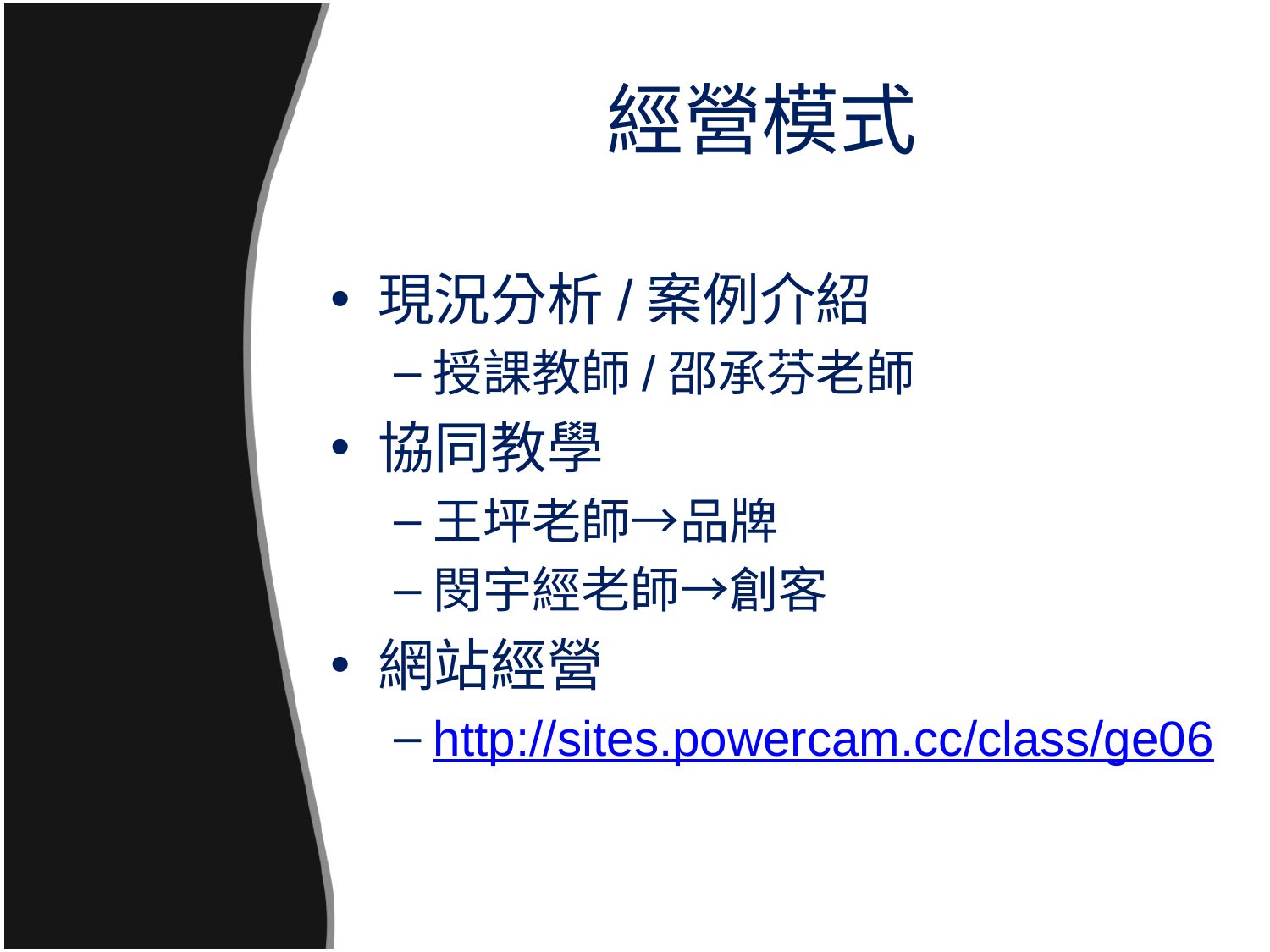

# 經營模式
現況分析/案例介紹
授課教師/邵承芬老師
協同教學
王坪老師→品牌
閔宇經老師→創客
網站經營
http://sites.powercam.cc/class/ge06